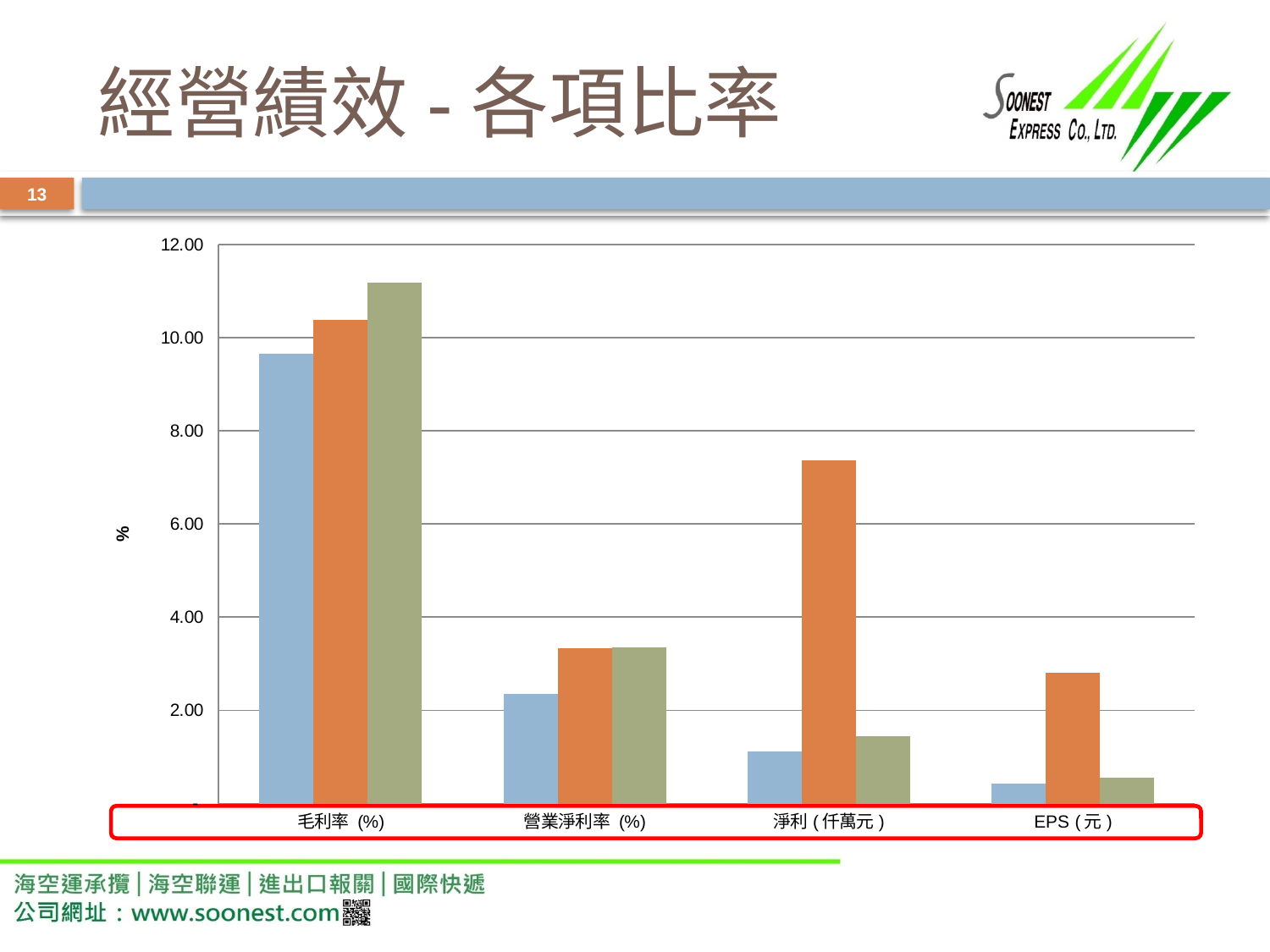

# 經營績效-各項比率
13

### Chart

| Category | 2018Q1 | 2018年度 | 2019Q1 |
|---|---|---|---|
| 毛利率 (%) | 9.650501193010024 | 10.389808769384596 | 11.173567207608581 |
| 營業淨利率 (%) | 2.35 | 3.33 | 3.35 |
| 淨利(仟萬元) | 1.11 | 7.36 | 1.44 |
| EPS (元) | 0.42 | 2.81 | 0.55 |